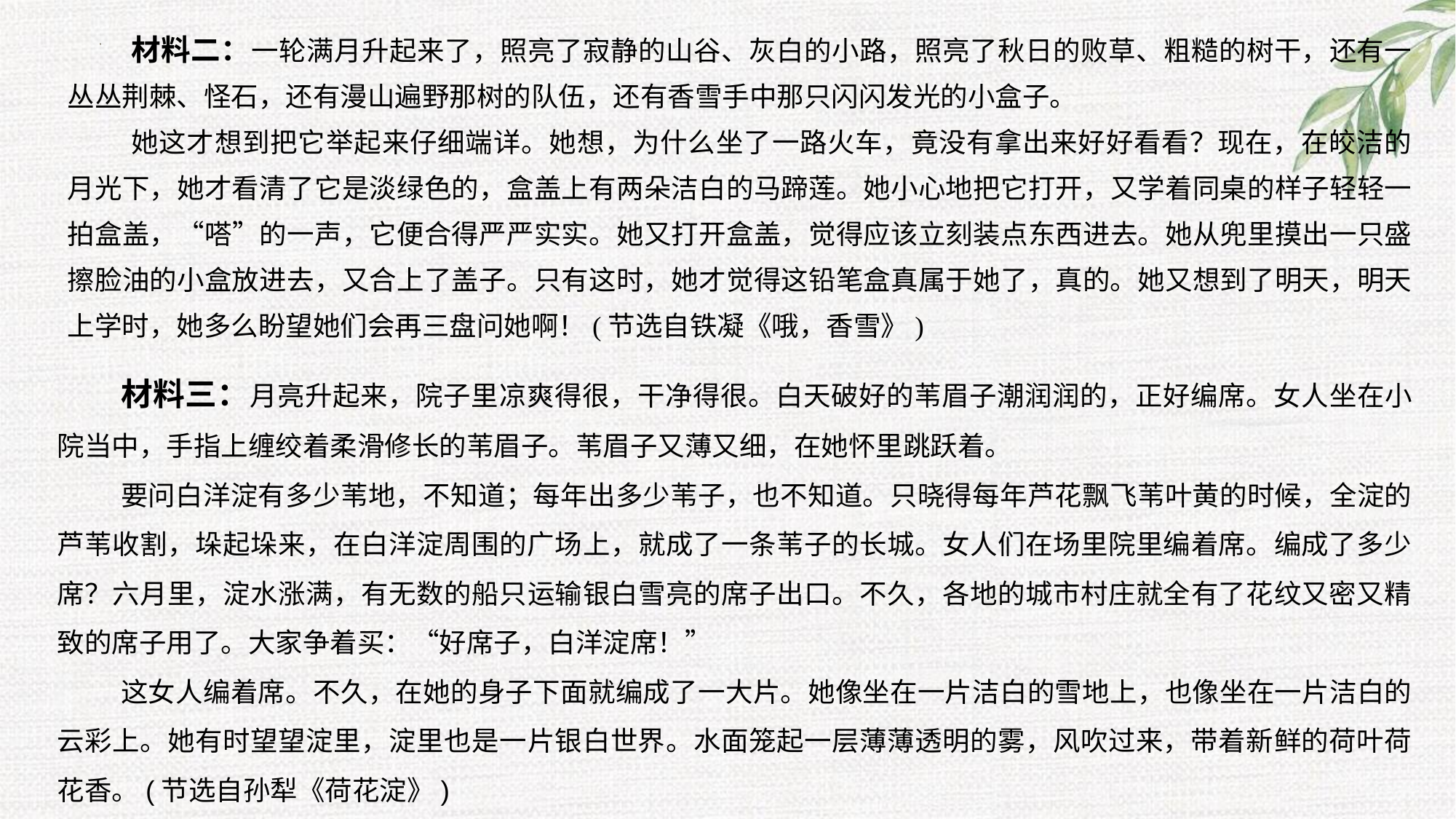

材料二：一轮满月升起来了，照亮了寂静的山谷、灰白的小路，照亮了秋日的败草、粗糙的树干，还有一丛丛荆棘、怪石，还有漫山遍野那树的队伍，还有香雪手中那只闪闪发光的小盒子。
她这才想到把它举起来仔细端详。她想，为什么坐了一路火车，竟没有拿出来好好看看？现在，在皎洁的月光下，她才看清了它是淡绿色的，盒盖上有两朵洁白的马蹄莲。她小心地把它打开，又学着同桌的样子轻轻一拍盒盖，“嗒”的一声，它便合得严严实实。她又打开盒盖，觉得应该立刻装点东西进去。她从兜里摸出一只盛擦脸油的小盒放进去，又合上了盖子。只有这时，她才觉得这铅笔盒真属于她了，真的。她又想到了明天，明天上学时，她多么盼望她们会再三盘问她啊！(节选自铁凝《哦，香雪》)
材料三：月亮升起来，院子里凉爽得很，干净得很。白天破好的苇眉子潮润润的，正好编席。女人坐在小院当中，手指上缠绞着柔滑修长的苇眉子。苇眉子又薄又细，在她怀里跳跃着。
要问白洋淀有多少苇地，不知道；每年出多少苇子，也不知道。只晓得每年芦花飘飞苇叶黄的时候，全淀的芦苇收割，垛起垛来，在白洋淀周围的广场上，就成了一条苇子的长城。女人们在场里院里编着席。编成了多少席？六月里，淀水涨满，有无数的船只运输银白雪亮的席子出口。不久，各地的城市村庄就全有了花纹又密又精致的席子用了。大家争着买：“好席子，白洋淀席！”
这女人编着席。不久，在她的身子下面就编成了一大片。她像坐在一片洁白的雪地上，也像坐在一片洁白的云彩上。她有时望望淀里，淀里也是一片银白世界。水面笼起一层薄薄透明的雾，风吹过来，带着新鲜的荷叶荷花香。(节选自孙犁《荷花淀》)